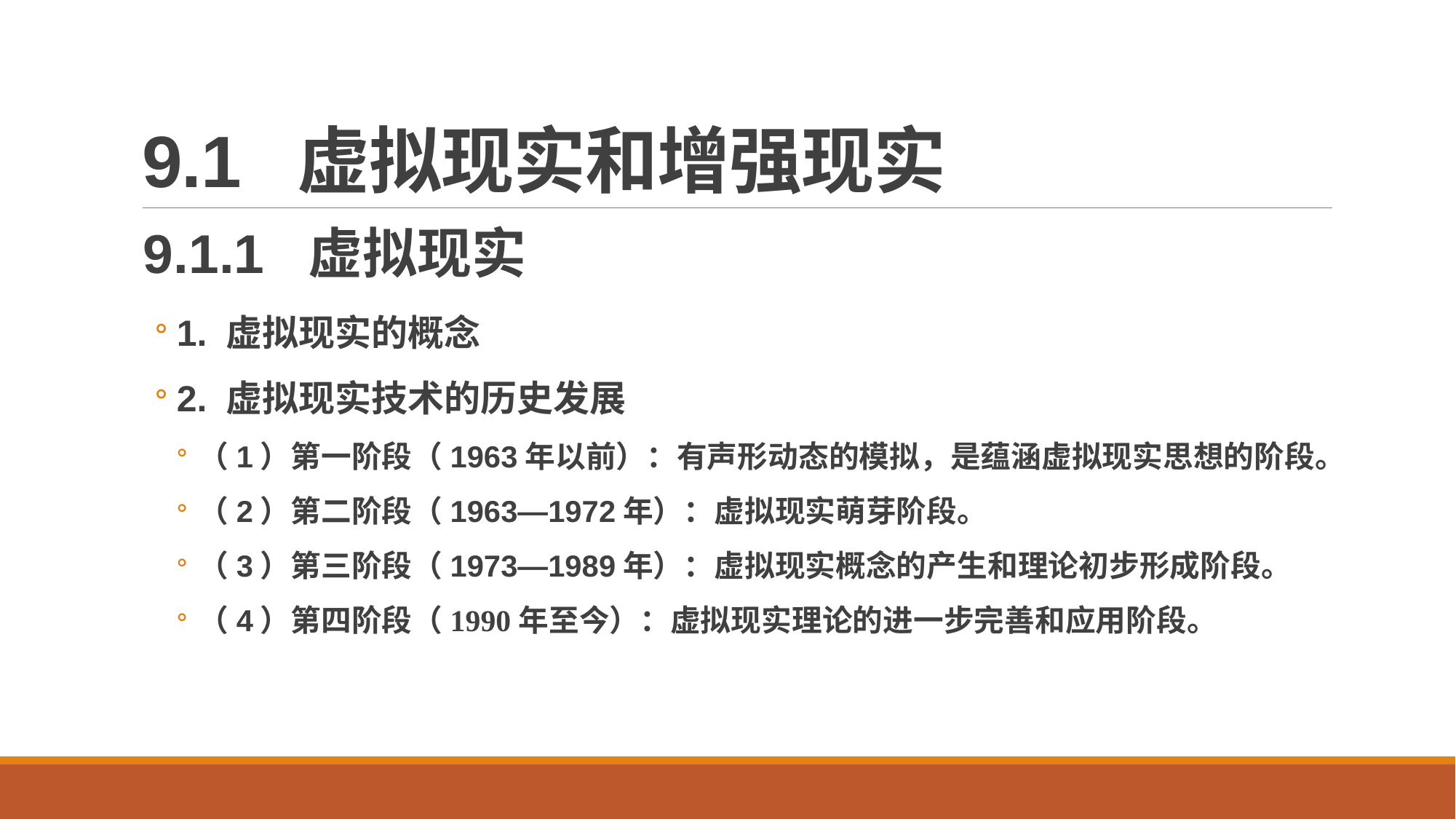

# 9.1  虚拟现实和增强现实
9.1.1  虚拟现实
1. 虚拟现实的概念
2. 虚拟现实技术的历史发展
（1）第一阶段（1963年以前）：有声形动态的模拟，是蕴涵虚拟现实思想的阶段。
（2）第二阶段（1963—1972年）：虚拟现实萌芽阶段。
（3）第三阶段（1973—1989年）：虚拟现实概念的产生和理论初步形成阶段。
（4）第四阶段（1990年至今）：虚拟现实理论的进一步完善和应用阶段。